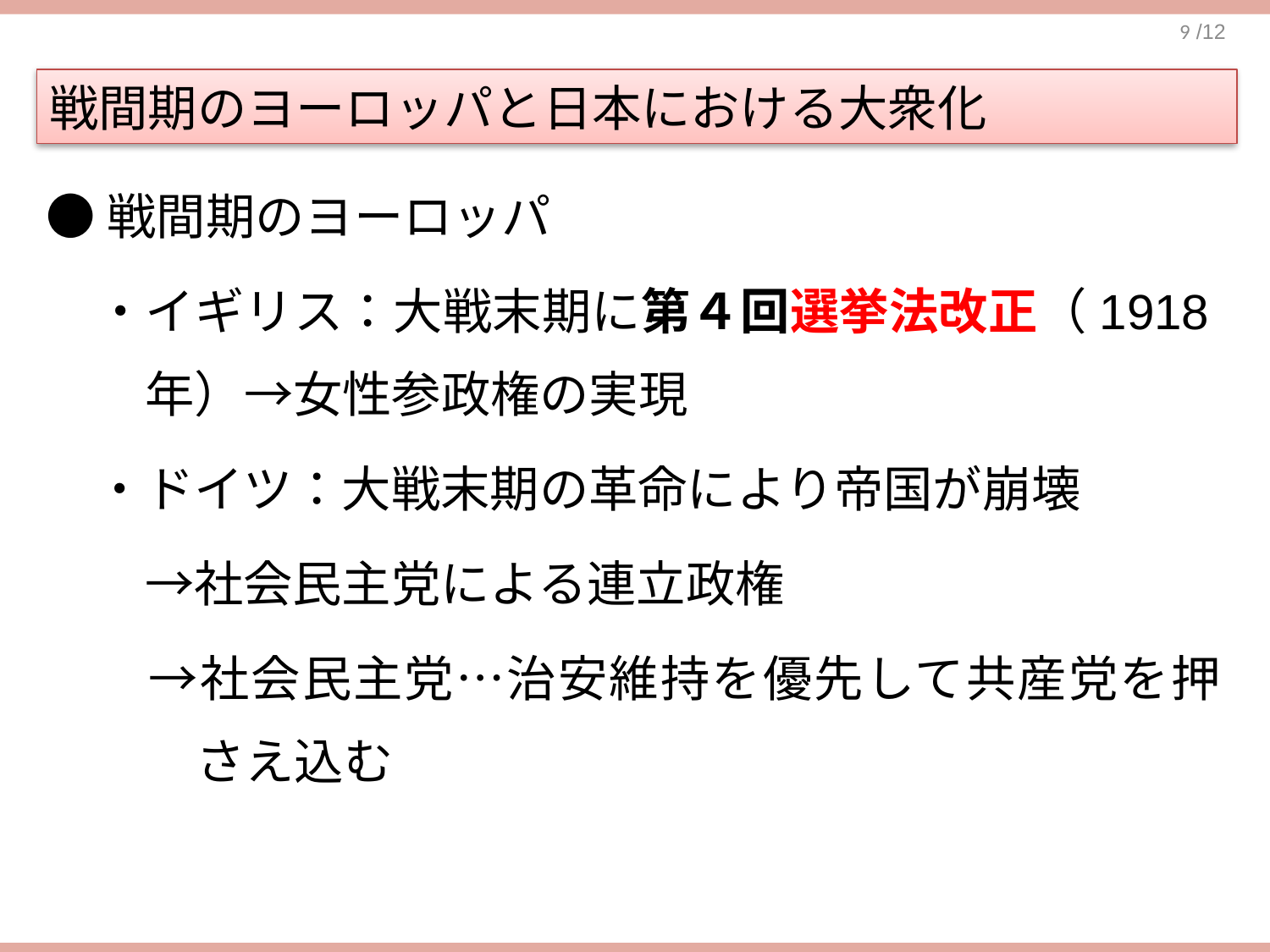

戦間期のヨーロッパと日本における大衆化
●戦間期のヨーロッパ
　・イギリス：大戦末期に第４回選挙法改正（1918年）→女性参政権の実現
　・ドイツ：大戦末期の革命により帝国が崩壊
　　→社会民主党による連立政権
　　→社会民主党…治安維持を優先して共産党を押さえ込む